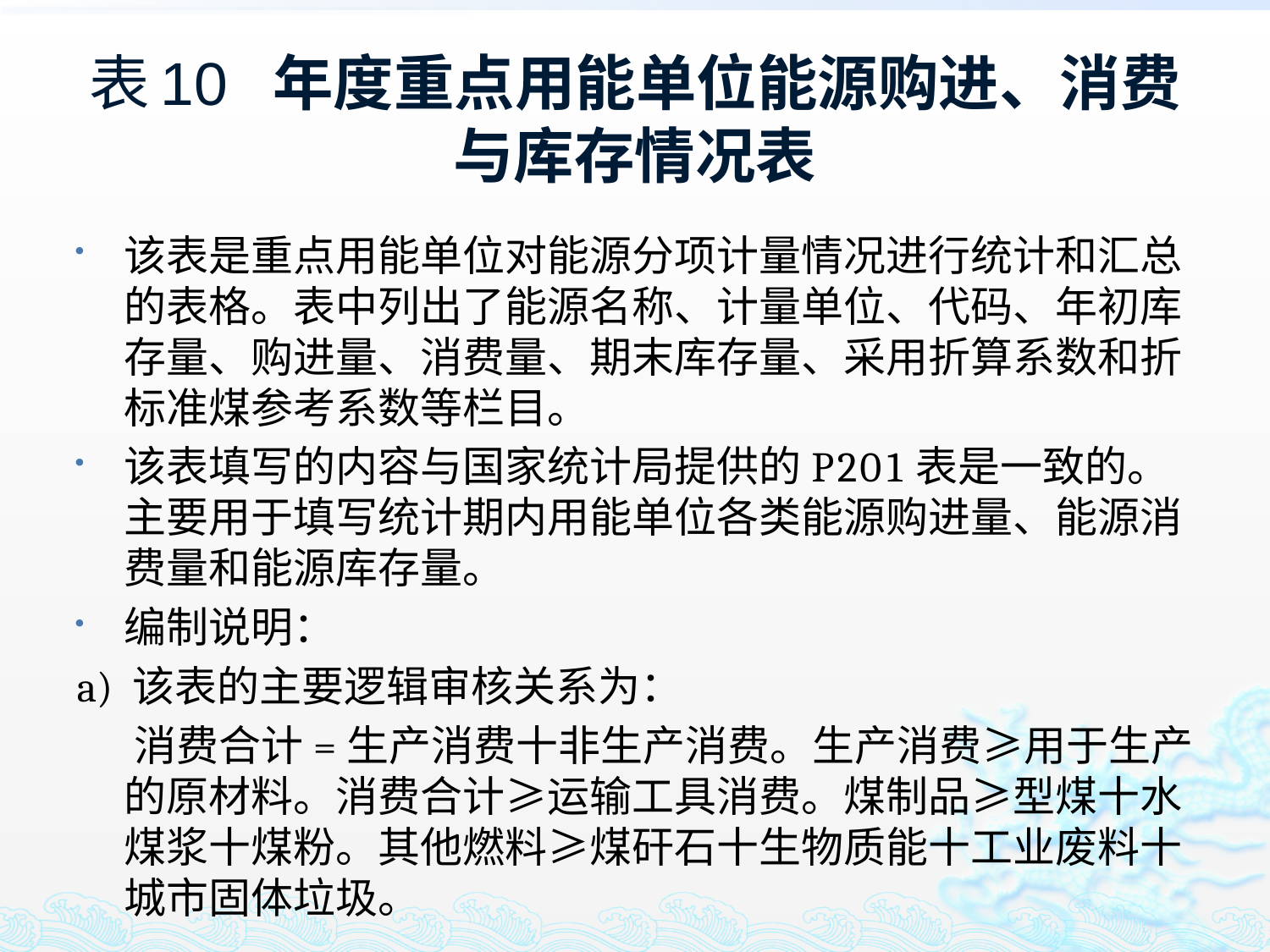

# 表10  年度重点用能单位能源购进、消费与库存情况表
该表是重点用能单位对能源分项计量情况进行统计和汇总的表格。表中列出了能源名称、计量单位、代码、年初库存量、购进量、消费量、期末库存量、采用折算系数和折标准煤参考系数等栏目。
该表填写的内容与国家统计局提供的P201表是一致的。主要用于填写统计期内用能单位各类能源购进量、能源消费量和能源库存量。
编制说明：
a) 该表的主要逻辑审核关系为：
     消费合计=生产消费十非生产消费。生产消费≥用于生产的原材料。消费合计≥运输工具消费。煤制品≥型煤十水煤浆十煤粉。其他燃料≥煤矸石十生物质能十工业废料十城市固体垃圾。